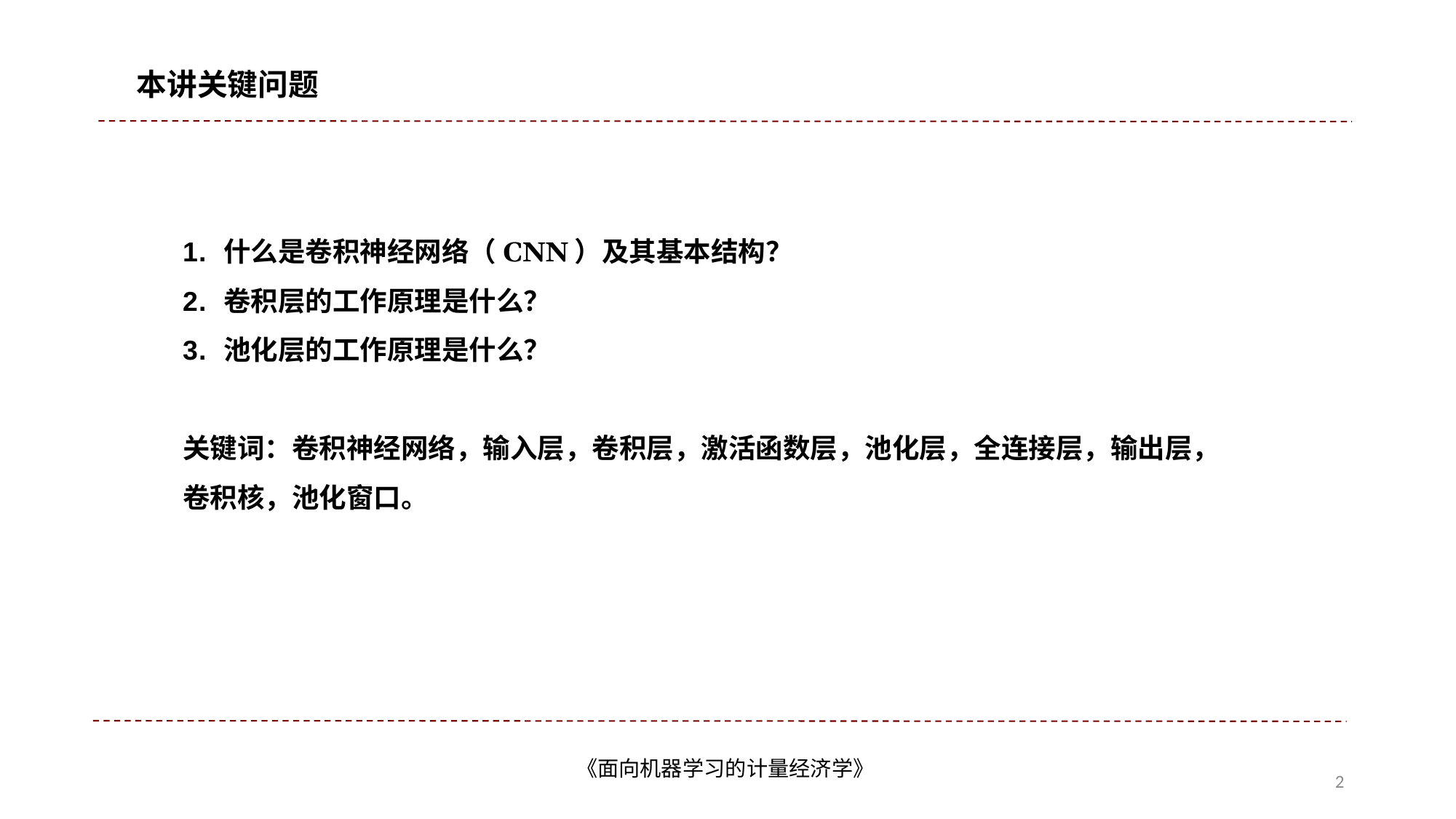

本讲关键问题

什么是卷积神经网络（CNN）及其基本结构？
卷积层的工作原理是什么？
池化层的工作原理是什么？

关键词：卷积神经网络，输入层，卷积层，激活函数层，池化层，全连接层，输出层，卷积核，池化窗口。

2025年7月
《面向机器学习的计量经济学》
2